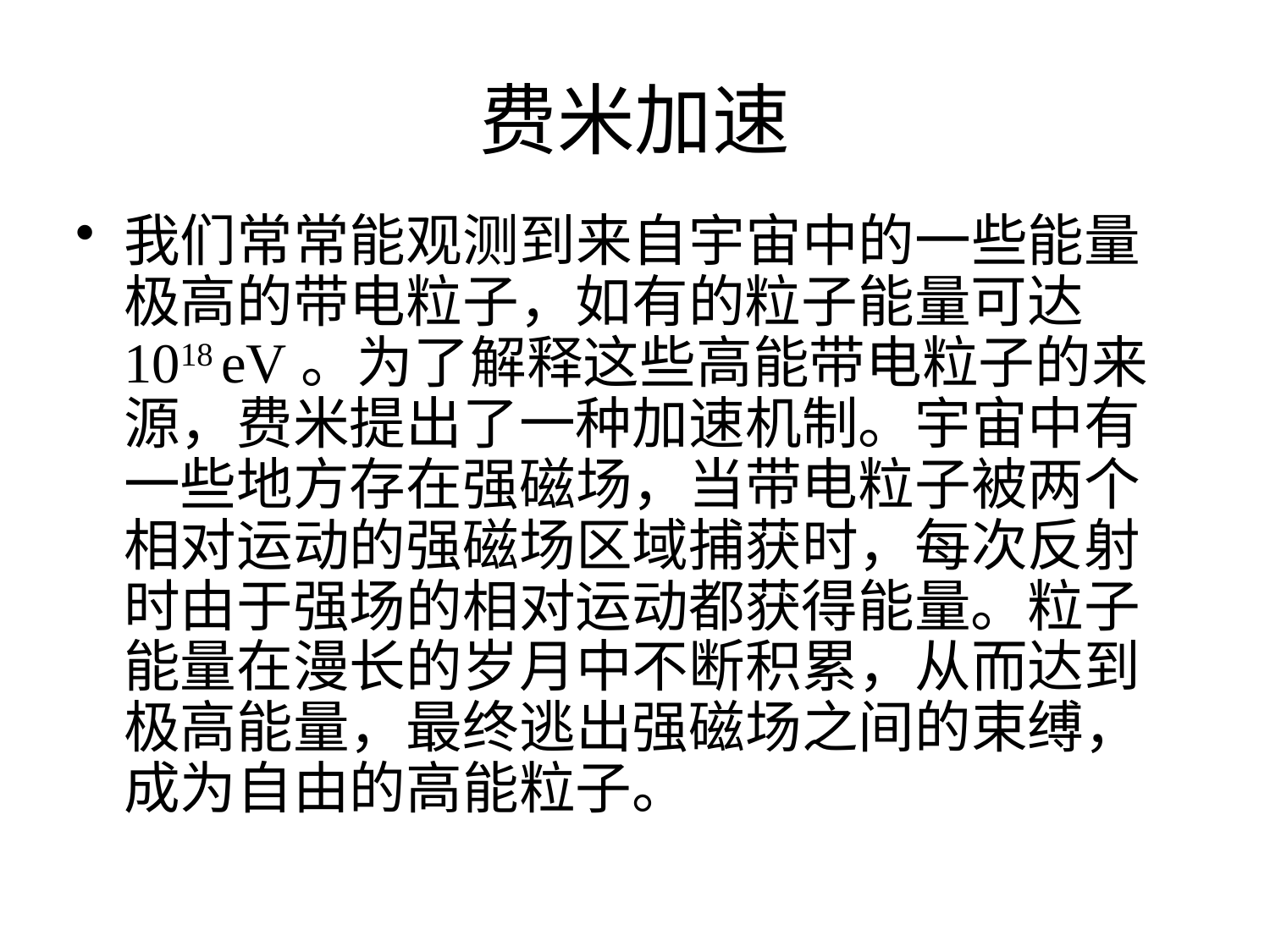

# 费米加速
我们常常能观测到来自宇宙中的一些能量极高的带电粒子，如有的粒子能量可达1018 eV。为了解释这些高能带电粒子的来源，费米提出了一种加速机制。宇宙中有一些地方存在强磁场，当带电粒子被两个相对运动的强磁场区域捕获时，每次反射时由于强场的相对运动都获得能量。粒子能量在漫长的岁月中不断积累，从而达到极高能量，最终逃出强磁场之间的束缚，成为自由的高能粒子。